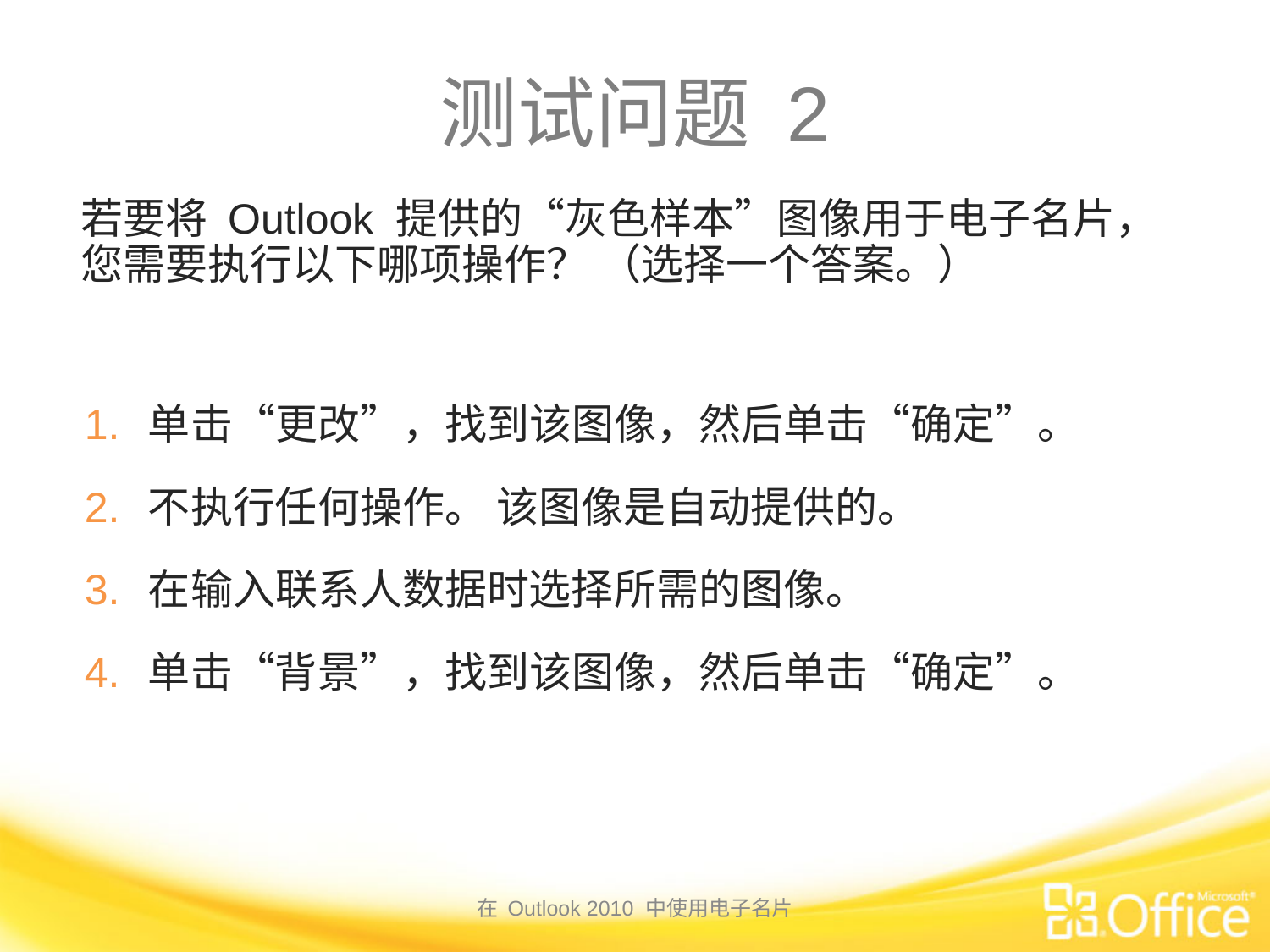

# 测试问题 2
若要将 Outlook 提供的“灰色样本”图像用于电子名片，您需要执行以下哪项操作？ （选择一个答案。）
单击“更改”，找到该图像，然后单击“确定”。
不执行任何操作。 该图像是自动提供的。
在输入联系人数据时选择所需的图像。
单击“背景”，找到该图像，然后单击“确定”。
在 Outlook 2010 中使用电子名片